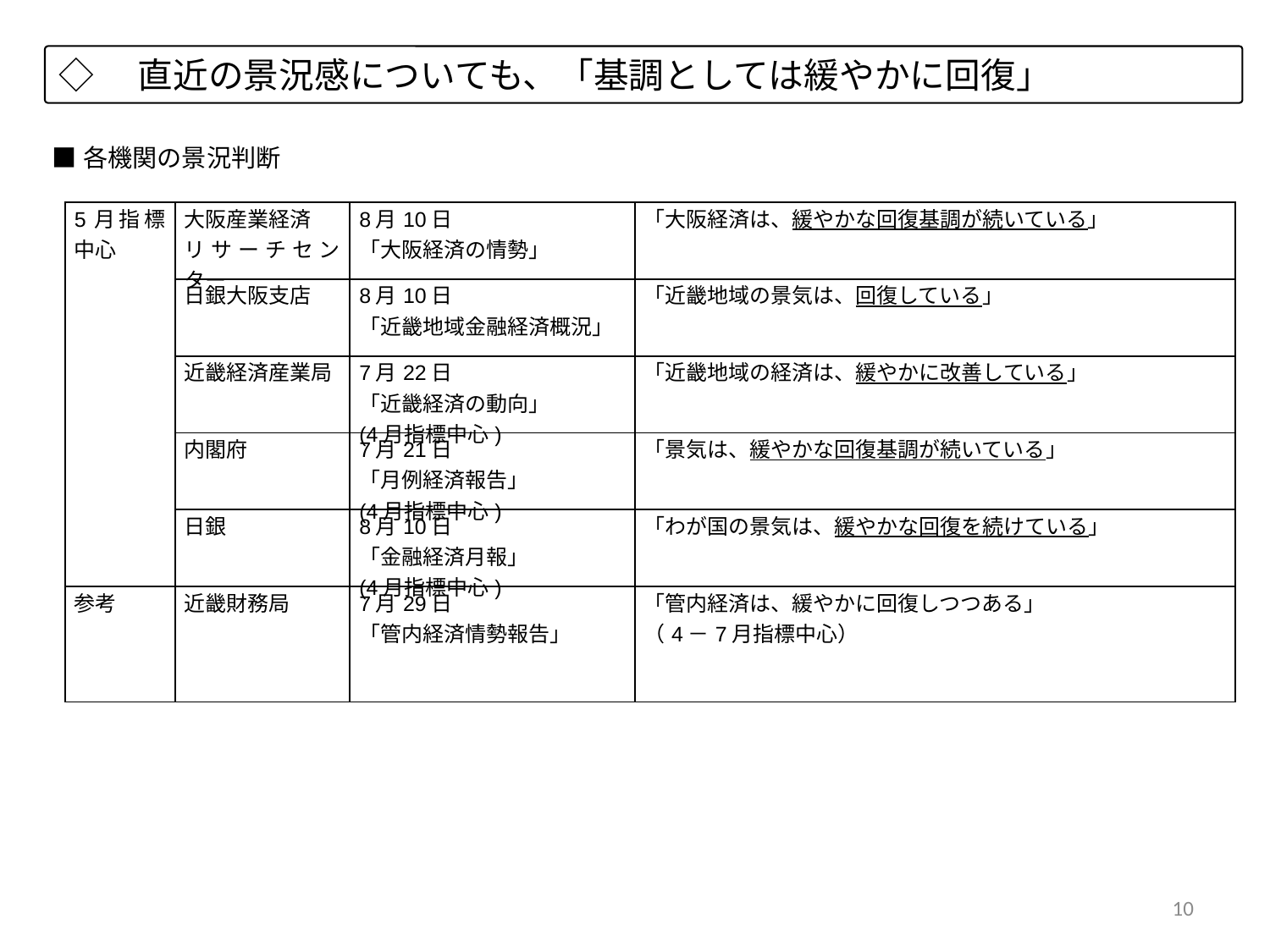

◇　直近の景況感についても、「基調としては緩やかに回復」
■各機関の景況判断
| 5月指標中心 | 大阪産業経済 リサーチセンター | 8月10日 「大阪経済の情勢」 | 「大阪経済は、緩やかな回復基調が続いている」 |
| --- | --- | --- | --- |
|  | 日銀大阪支店 | 8月10日 「近畿地域金融経済概況」 | 「近畿地域の景気は、回復している」 |
|  | 近畿経済産業局 | 7月22日 「近畿経済の動向」 (4月指標中心) | 「近畿地域の経済は、緩やかに改善している」 |
|  | 内閣府 | 7月21日 「月例経済報告」 (4月指標中心) | 「景気は、緩やかな回復基調が続いている」 |
|  | 日銀 | 8月10日 「金融経済月報」 (4月指標中心) | 「わが国の景気は、緩やかな回復を続けている」 |
| 参考 | 近畿財務局 | 7月29日 「管内経済情勢報告」 | 「管内経済は、緩やかに回復しつつある」 （4－7月指標中心） |
10